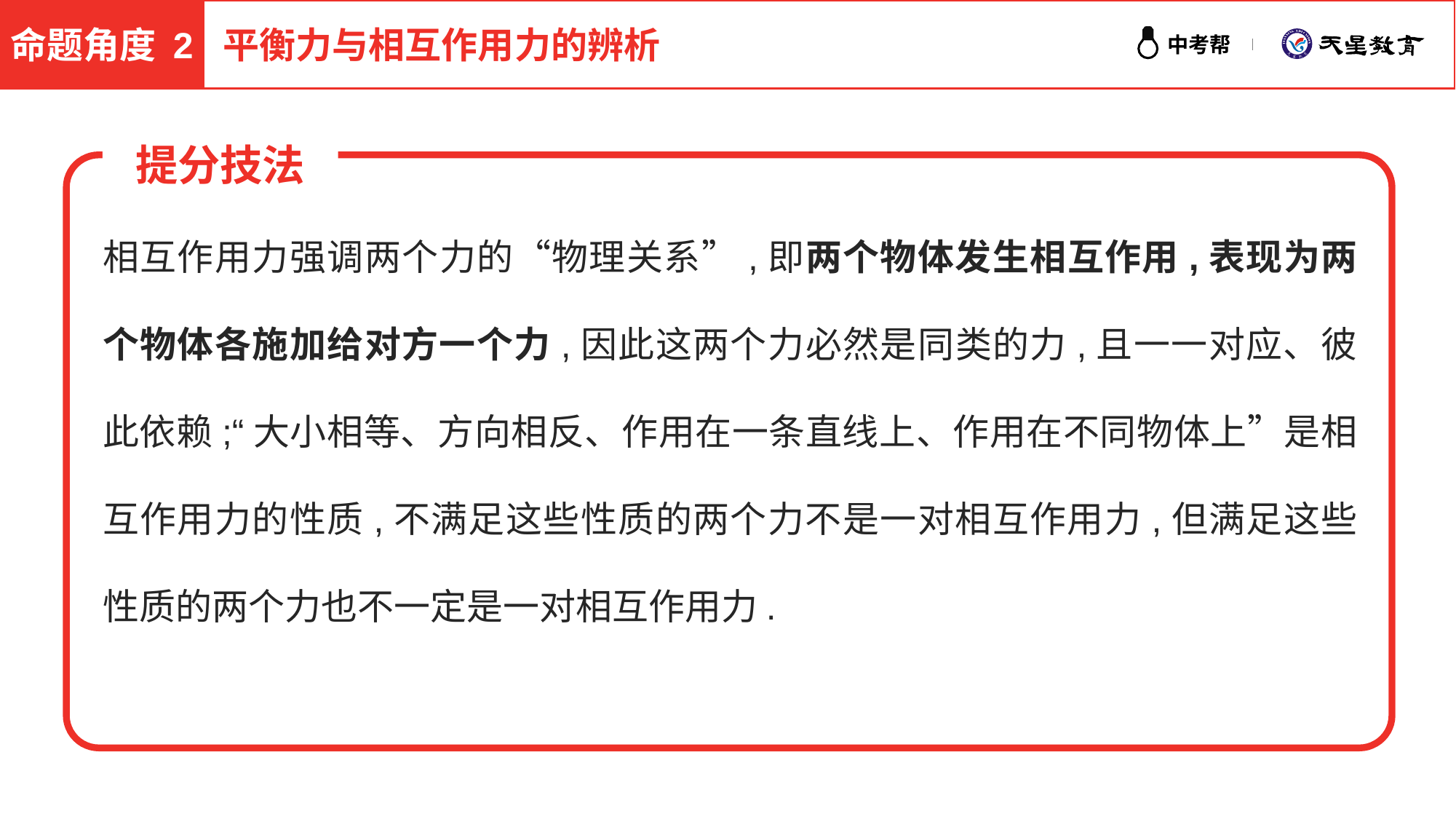

命题角度 2
平衡力与相互作用力的辨析
提分技法

相互作用力强调两个力的“物理关系”,即两个物体发生相互作用,表现为两个物体各施加给对方一个力,因此这两个力必然是同类的力,且一一对应、彼此依赖;“大小相等、方向相反、作用在一条直线上、作用在不同物体上”是相互作用力的性质,不满足这些性质的两个力不是一对相互作用力,但满足这些性质的两个力也不一定是一对相互作用力.